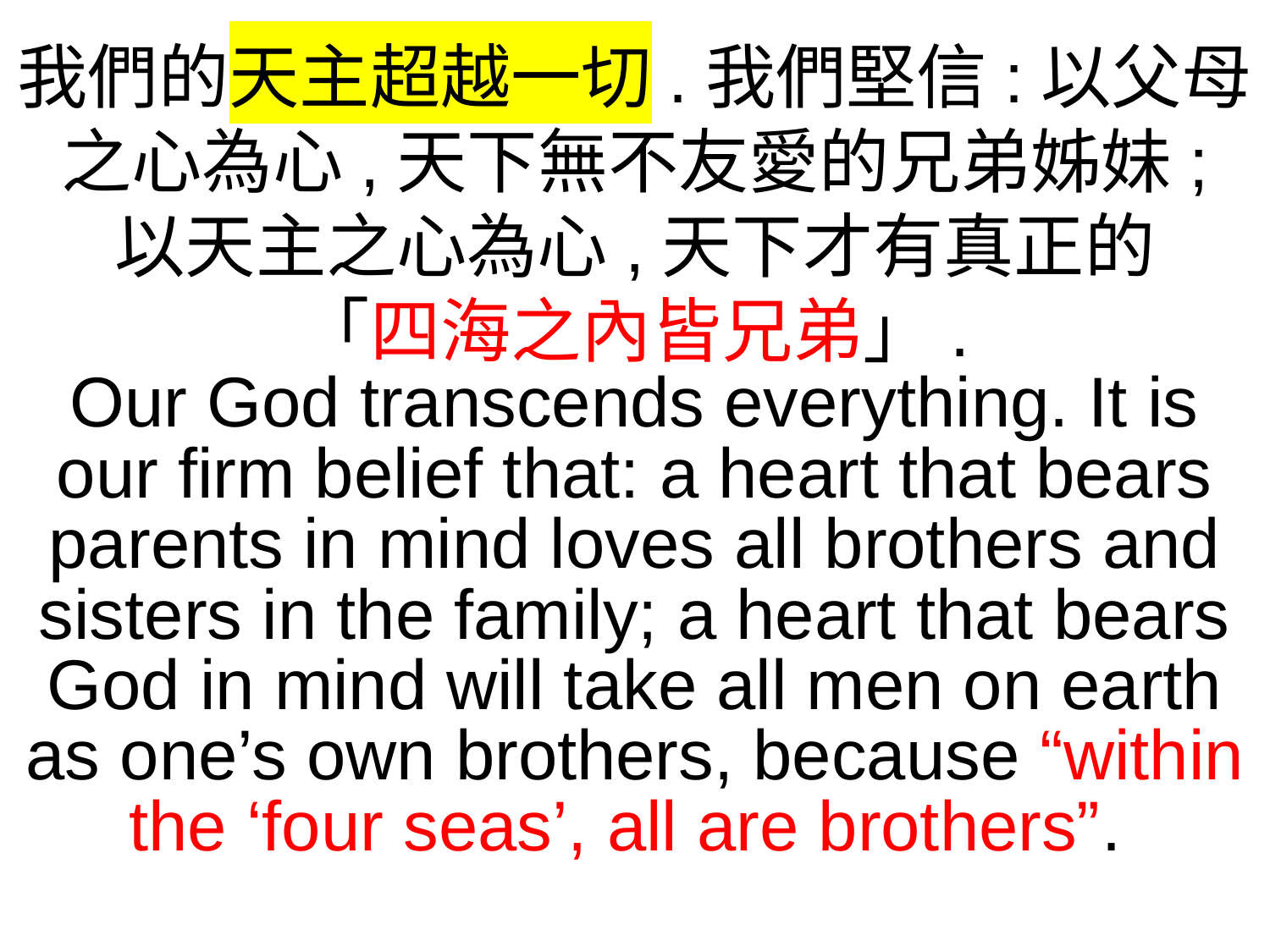

我們的天主超越一切.我們堅信:以父母之心為心,天下無不友愛的兄弟姊妹;
以天主之心為心,天下才有真正的
「四海之內皆兄弟」.
Our God transcends everything. It is our firm belief that: a heart that bears parents in mind loves all brothers and sisters in the family; a heart that bears God in mind will take all men on earth as one’s own brothers, because “within the ‘four seas’, all are brothers”.